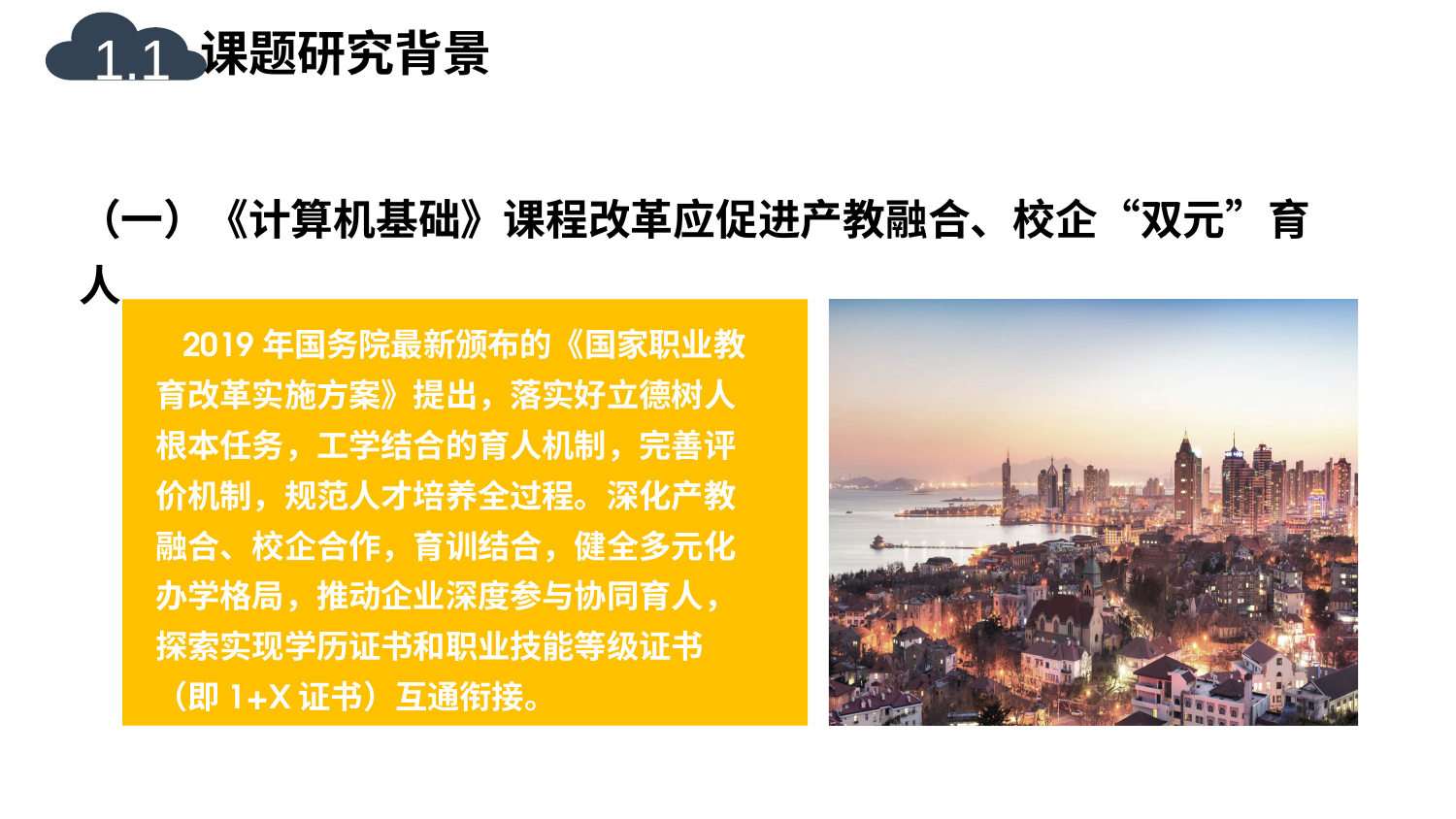

1.1
课题研究背景

（一）《计算机基础》课程改革应促进产教融合、校企“双元”育人

   2019年国务院最新颁布的《国家职业教育改革实施方案》提出，落实好立德树人根本任务，工学结合的育人机制，完善评价机制，规范人才培养全过程。深化产教融合、校企合作，育训结合，健全多元化办学格局，推动企业深度参与协同育人，探索实现学历证书和职业技能等级证书（即1+X证书）互通衔接。
PPT模板下载：www.1ppt.com/moban/     行业PPT模板：www.1ppt.com/hangye/
节日PPT模板：www.1ppt.com/jieri/           PPT素材下载：www.1ppt.com/sucai/
PPT背景图片：www.1ppt.com/beijing/      PPT图表下载：www.1ppt.com/tubiao/
优秀PPT下载：www.1ppt.com/xiazai/        PPT教程： www.1ppt.com/powerpoint/
Word教程： www.1ppt.com/word/              Excel教程：www.1ppt.com/excel/
资料下载：www.1ppt.com/ziliao/                PPT课件下载：www.1ppt.com/kejian/
范文下载：www.1ppt.com/fanwen/             试卷下载：www.1ppt.com/shiti/
教案下载：www.1ppt.com/jiaoan/        PPT论坛：www.1ppt.cn